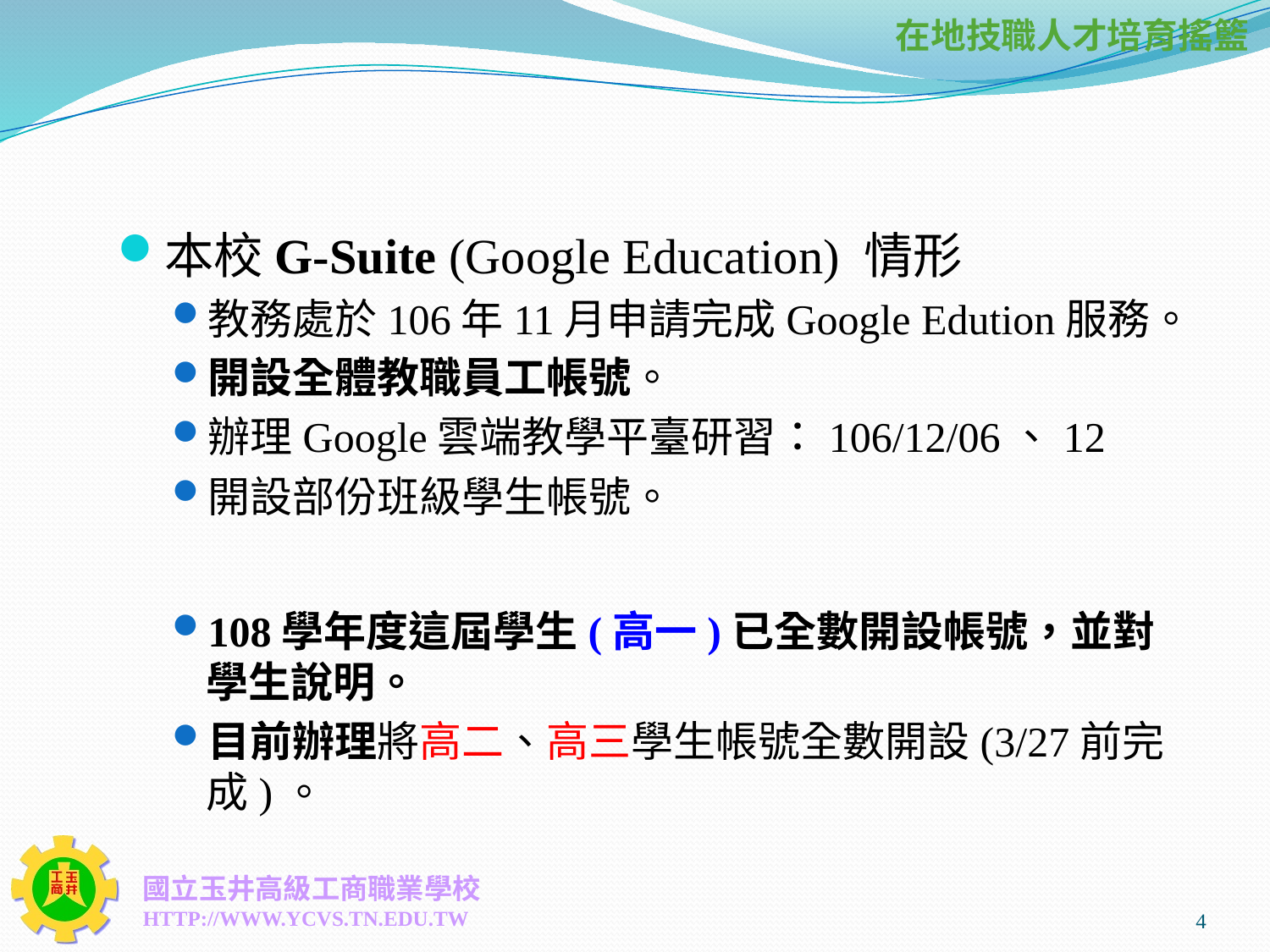

#
本校G-Suite (Google Education) 情形
教務處於106年11月申請完成Google Edution服務。
開設全體教職員工帳號。
辦理Google雲端教學平臺研習：106/12/06、12
開設部份班級學生帳號。

108學年度這屆學生(高一)已全數開設帳號，並對學生說明。
目前辦理將高二、高三學生帳號全數開設(3/27前完成)。

4